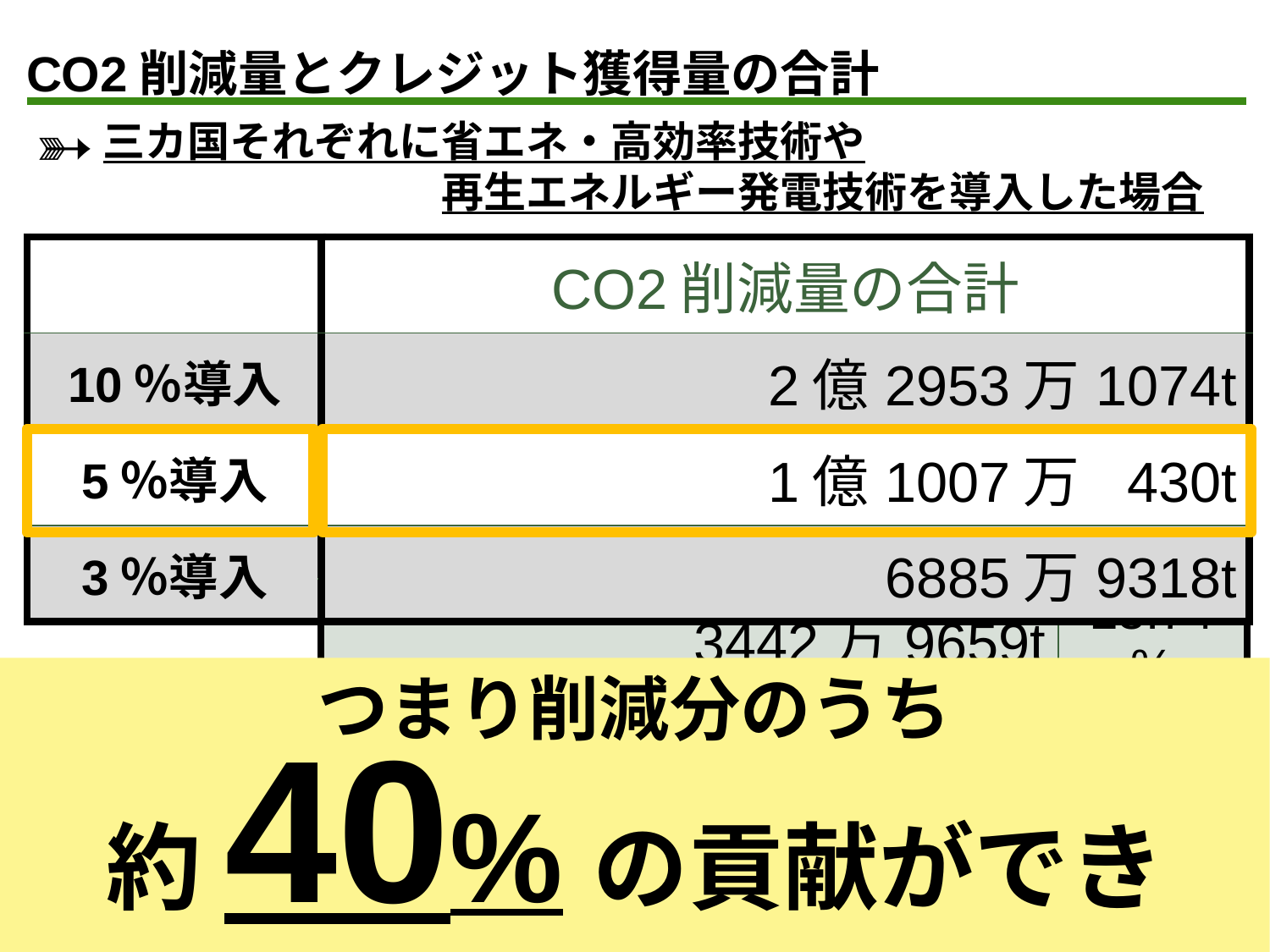

CO2削減量とクレジット獲得量の合計
➳
三カ国それぞれに省エネ・高効率技術や
　　　　　　　　再生エネルギー発電技術を導入した場合
|  |
| --- |
| 10％導入 |
| 5％導入 |
| 3％導入 |
| クレジット獲得量の合計 | 達成率 |
| --- | --- |
| 1億1476万5537t | 79.14% |
| 5503万5215t | 37.96% |
| 3442万9659t | 23.74% |
| CO2削減量の合計 |
| --- |
| 2億2953万1074t |
| 1億1007万0430t |
| 6885万9318t |

つまり削減分のうち
約40%の貢献ができる！
73